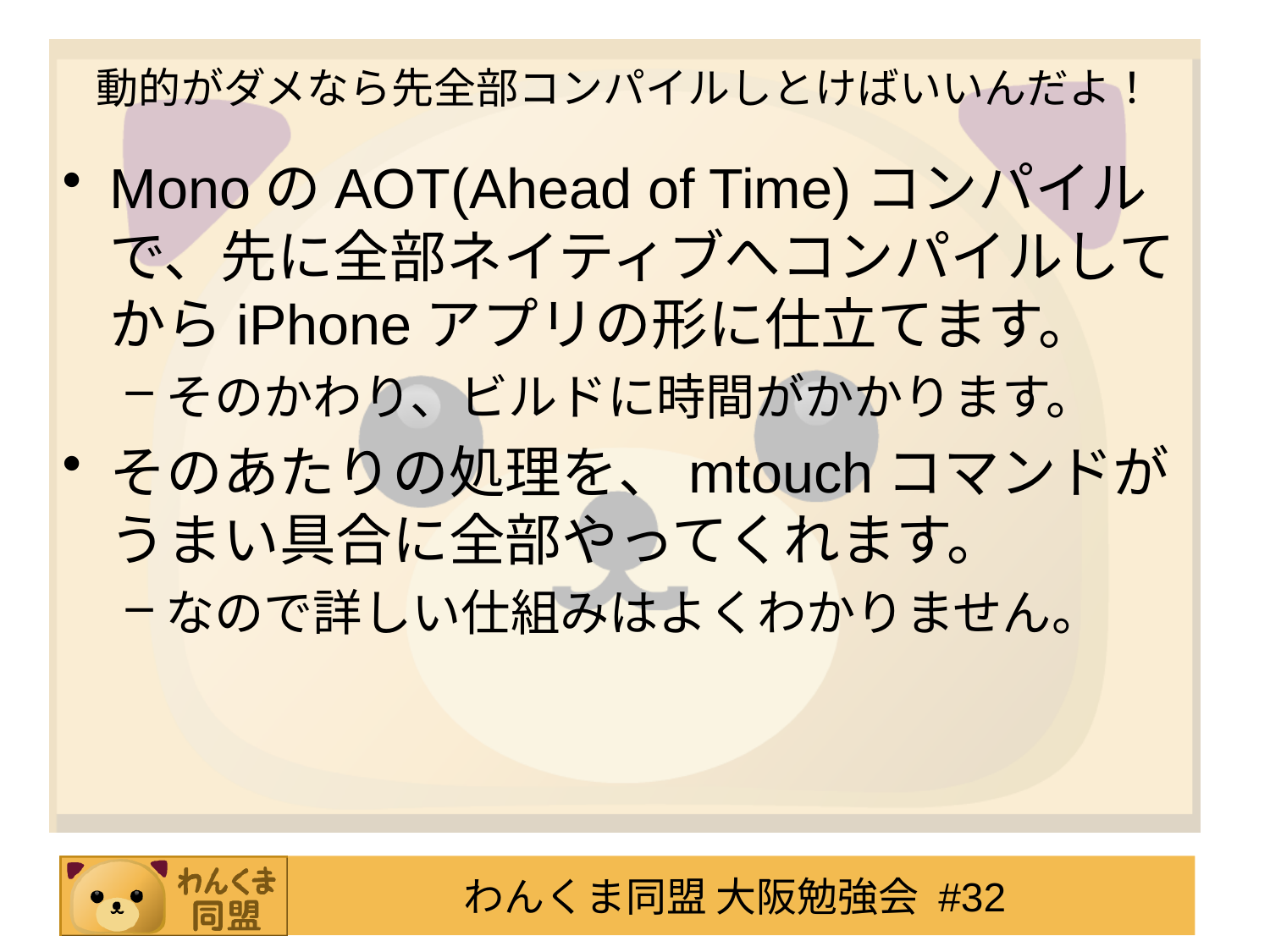

# 動的がダメなら先全部コンパイルしとけばいいんだよ！
MonoのAOT(Ahead of Time)コンパイルで、先に全部ネイティブへコンパイルしてからiPhoneアプリの形に仕立てます。
そのかわり、ビルドに時間がかかります。
そのあたりの処理を、mtouchコマンドが
うまい具合に全部やってくれます。
なので詳しい仕組みはよくわかりません。